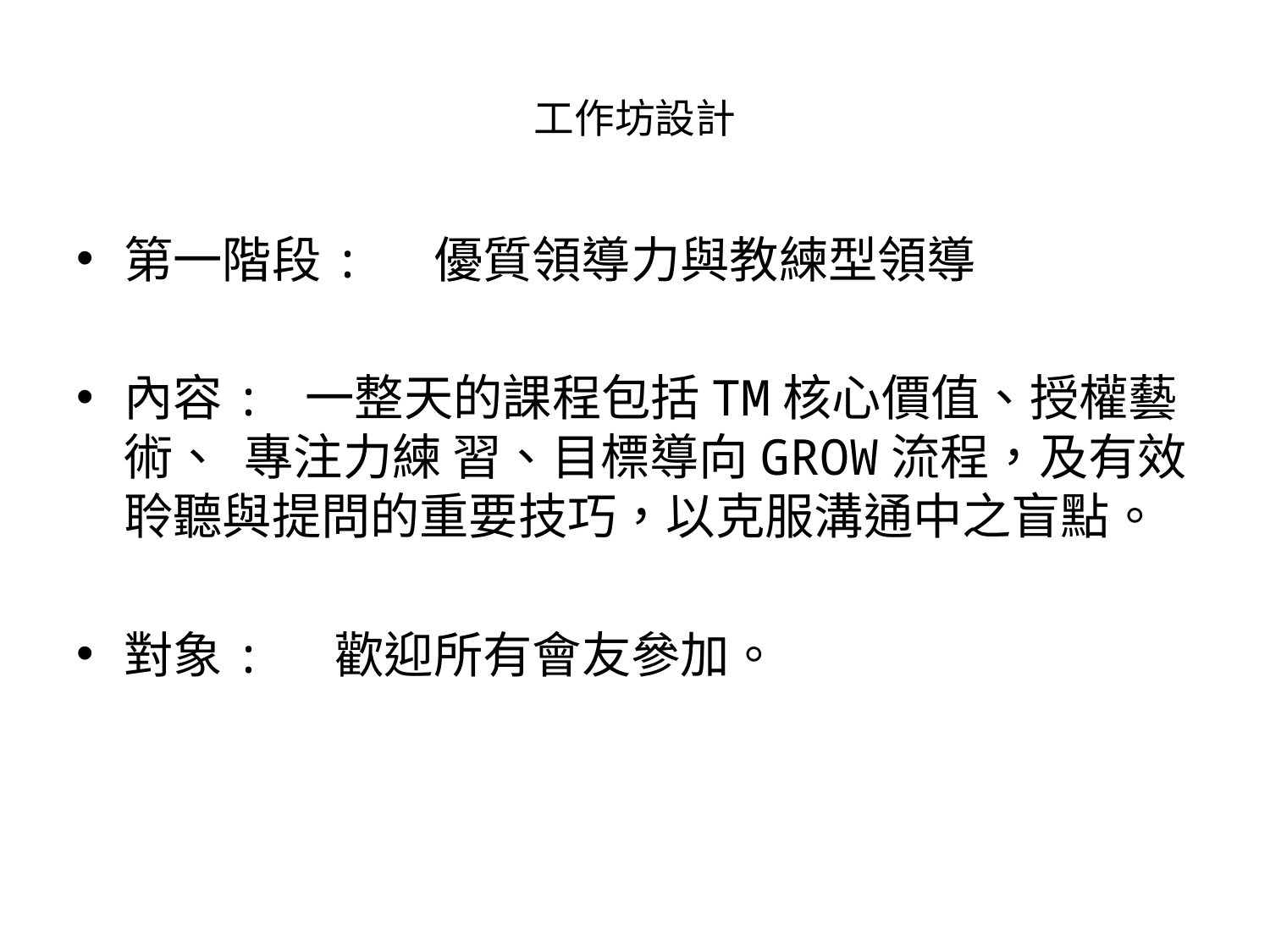

# 工作坊設計
第一階段:  優質領導力與教練型領導

內容: 一整天的課程包括TM核心價值、授權藝術、  專注力練 習、目標導向GROW流程，及有效聆聽與提問的重要技巧，以克服溝通中之盲點。

對象:  歡迎所有會友參加。